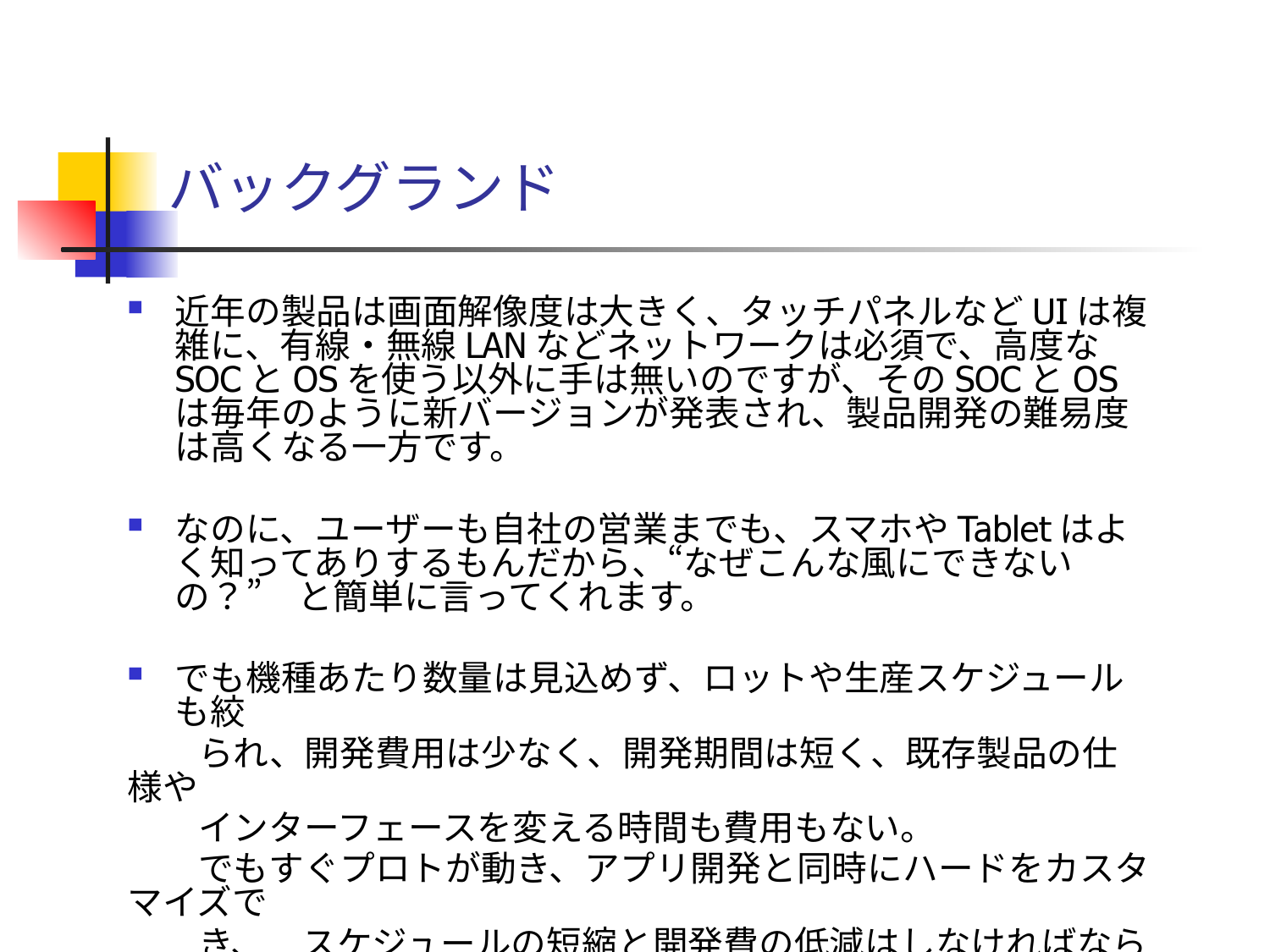

# バックグランド

近年の製品は画面解像度は大きく、タッチパネルなどUIは複雑に、有線・無線LANなどネットワークは必須で、高度なSOCとOSを使う以外に手は無いのですが、そのSOCとOSは毎年のように新バージョンが発表され、製品開発の難易度は高くなる一方です。

なのに、ユーザーも自社の営業までも、スマホやTabletはよく知ってありするもんだから、“なぜこんな風にできないの？”　と簡単に言ってくれます。

でも機種あたり数量は見込めず、ロットや生産スケジュールも絞
　　られ、開発費用は少なく、開発期間は短く、既存製品の仕様や
　　インターフェースを変える時間も費用もない。
　　でもすぐプロトが動き、アプリ開発と同時にハードをカスタマイズで
　　き、　スケジュールの短縮と開発費の低減はしなければならない。